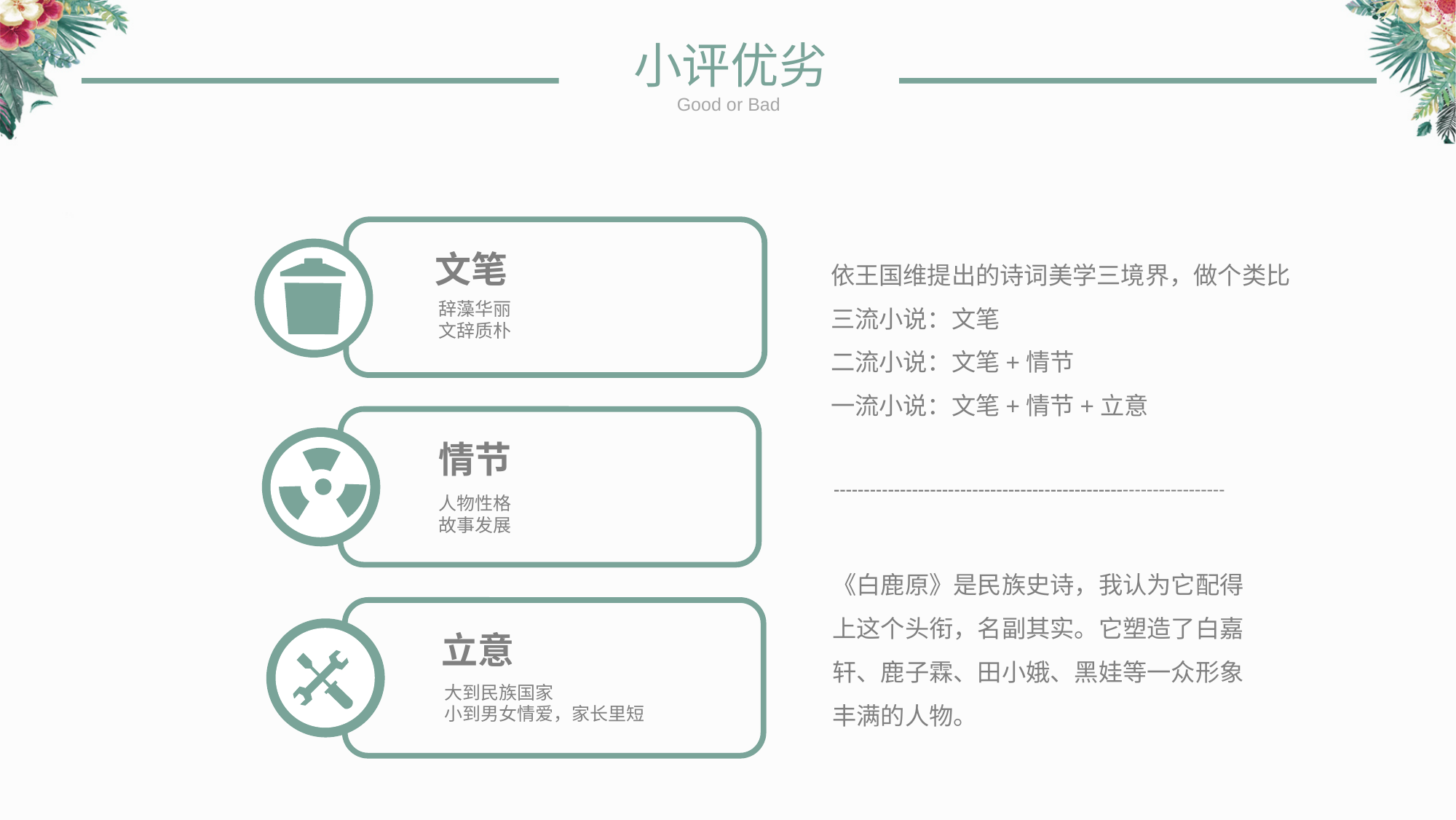

小评优劣

Good or Bad

文笔

依王国维提出的诗词美学三境界，做个类比
三流小说：文笔
二流小说：文笔+情节
一流小说：文笔+情节+立意

辞藻华丽
文辞质朴

情节

人物性格
故事发展

《白鹿原》是民族史诗，我认为它配得上这个头衔，名副其实。它塑造了白嘉轩、鹿子霖、田小娥、黑娃等一众形象丰满的人物。

立意

大到民族国家
小到男女情爱，家长里短